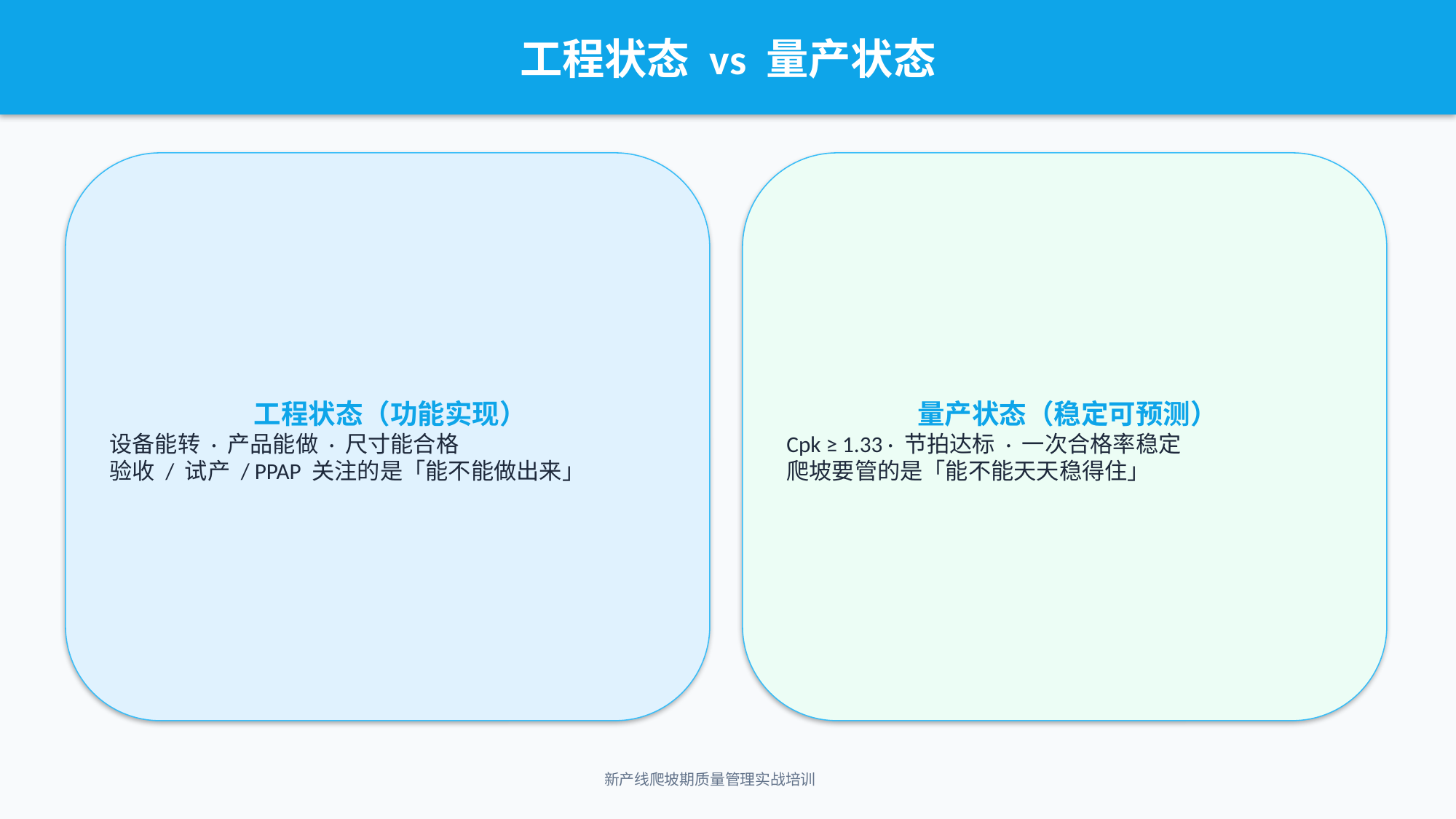

工程状态 vs 量产状态
工程状态（功能实现）
设备能转 · 产品能做 · 尺寸能合格
验收 / 试产 / PPAP 关注的是「能不能做出来」
量产状态（稳定可预测）
Cpk ≥ 1.33 · 节拍达标 · 一次合格率稳定
爬坡要管的是「能不能天天稳得住」
新产线爬坡期质量管理实战培训